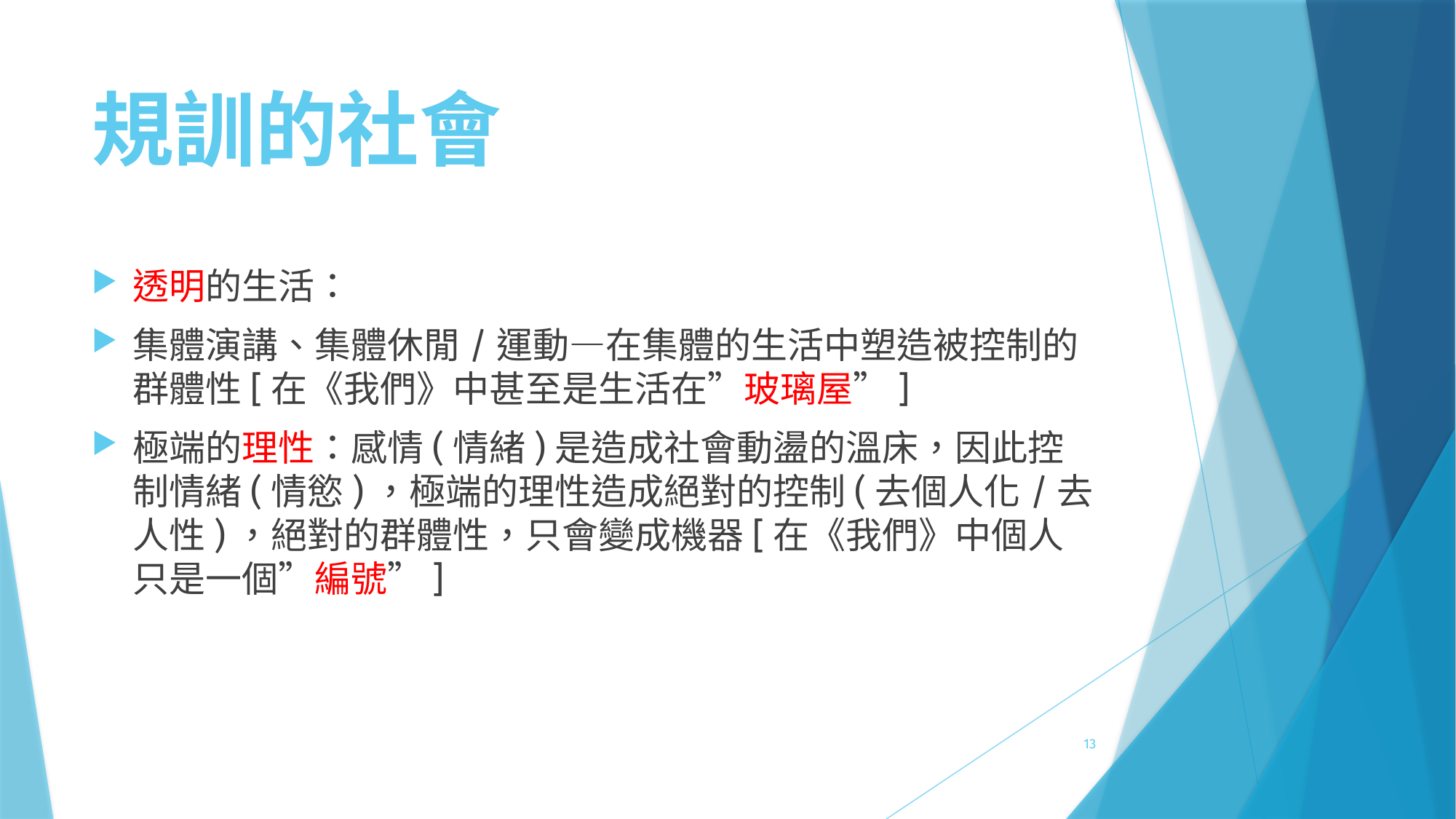

# 規訓的社會
透明的生活：
集體演講、集體休閒/運動—在集體的生活中塑造被控制的群體性[在《我們》中甚至是生活在”玻璃屋”]
極端的理性：感情(情緒)是造成社會動盪的溫床，因此控制情緒(情慾)，極端的理性造成絕對的控制(去個人化/去人性)，絕對的群體性，只會變成機器[在《我們》中個人只是一個”編號”]

13